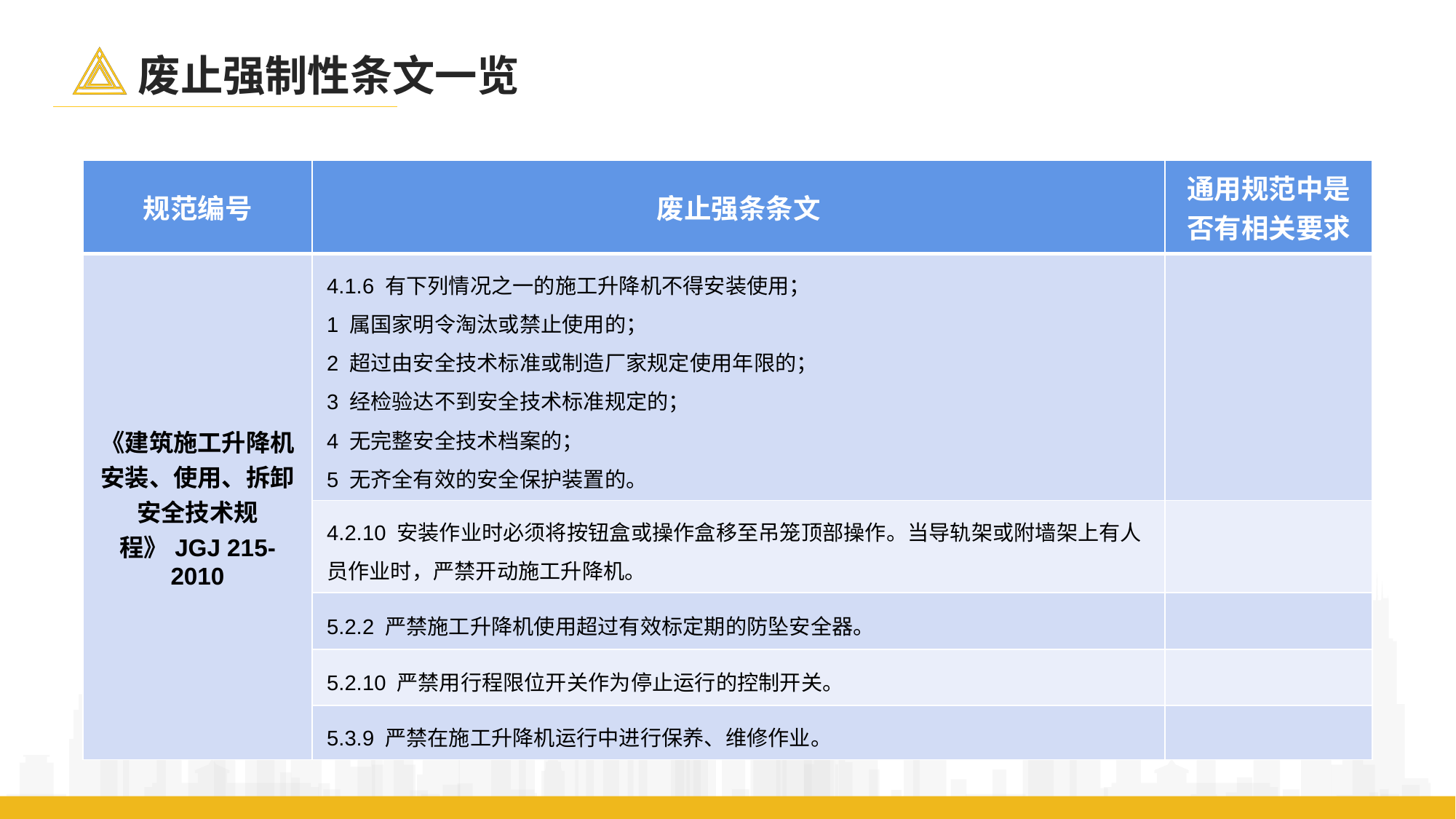

废止强制性条文一览

| 规范编号 | 废止强条条文 | 通用规范中是否有相关要求 |
| --- | --- | --- |
| 《建筑施工升降机安装、使用、拆卸安全技术规程》JGJ 215-2010 | 4.1.6 有下列情况之一的施工升降机不得安装使用； 1 属国家明令淘汰或禁止使用的； 2 超过由安全技术标准或制造厂家规定使用年限的； 3 经检验达不到安全技术标准规定的； 4 无完整安全技术档案的； 5 无齐全有效的安全保护装置的。 |  |
|  | 4.2.10 安装作业时必须将按钮盒或操作盒移至吊笼顶部操作。当导轨架或附墙架上有人员作业时，严禁开动施工升降机。 |  |
|  | 5.2.2 严禁施工升降机使用超过有效标定期的防坠安全器。 |  |
|  | 5.2.10 严禁用行程限位开关作为停止运行的控制开关。 |  |
|  | 5.3.9 严禁在施工升降机运行中进行保养、维修作业。 |  |